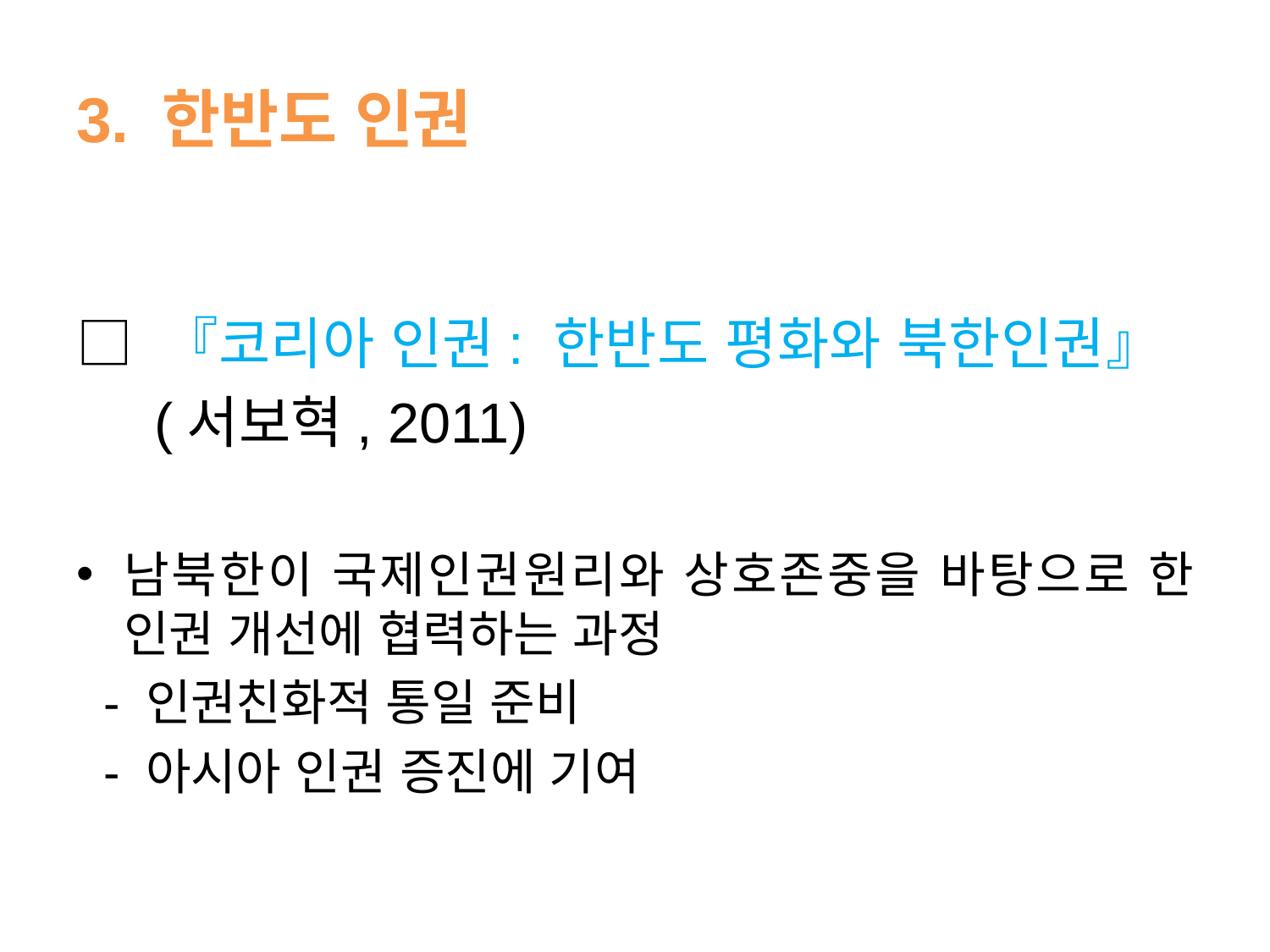

# 3. 한반도 인권

□ 『코리아 인권: 한반도 평화와 북한인권』
     (서보혁, 2011)

남북한이 국제인권원리와 상호존중을 바탕으로 한 인권 개선에 협력하는 과정
  - 인권친화적 통일 준비
  - 아시아 인권 증진에 기여